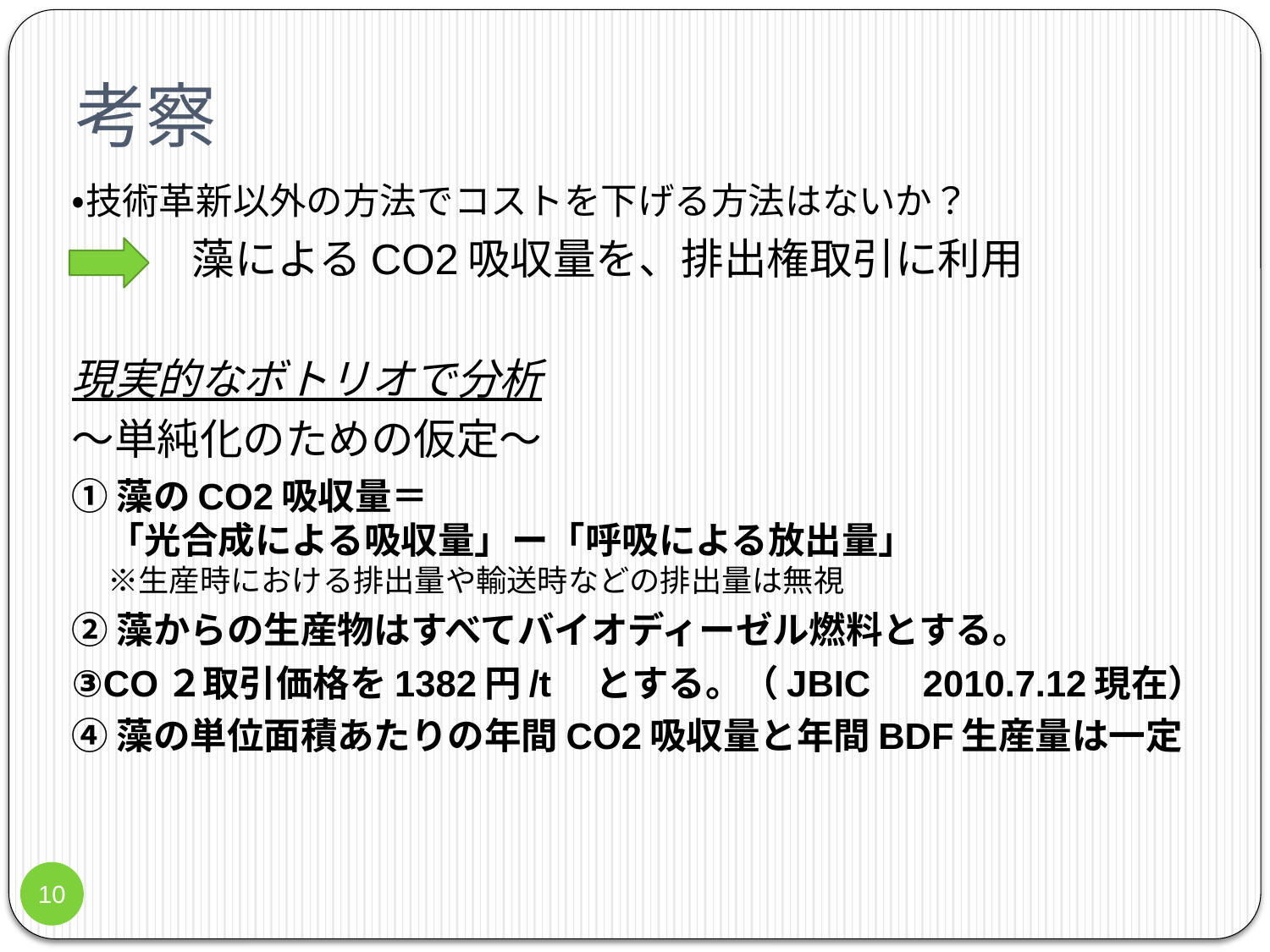

# 考察
・技術革新以外の方法でコストを下げる方法はないか？
　　　藻によるCO2吸収量を、排出権取引に利用

現実的なボトリオで分析
～単純化のための仮定～
①藻のCO2吸収量＝
「光合成による吸収量」ー「呼吸による放出量」
※生産時における排出量や輸送時などの排出量は無視
②藻からの生産物はすべてバイオディーゼル燃料とする。
③CO２取引価格を1382円/t　とする。（JBIC　2010.7.12現在）
④藻の単位面積あたりの年間CO2吸収量と年間BDF生産量は一定

10